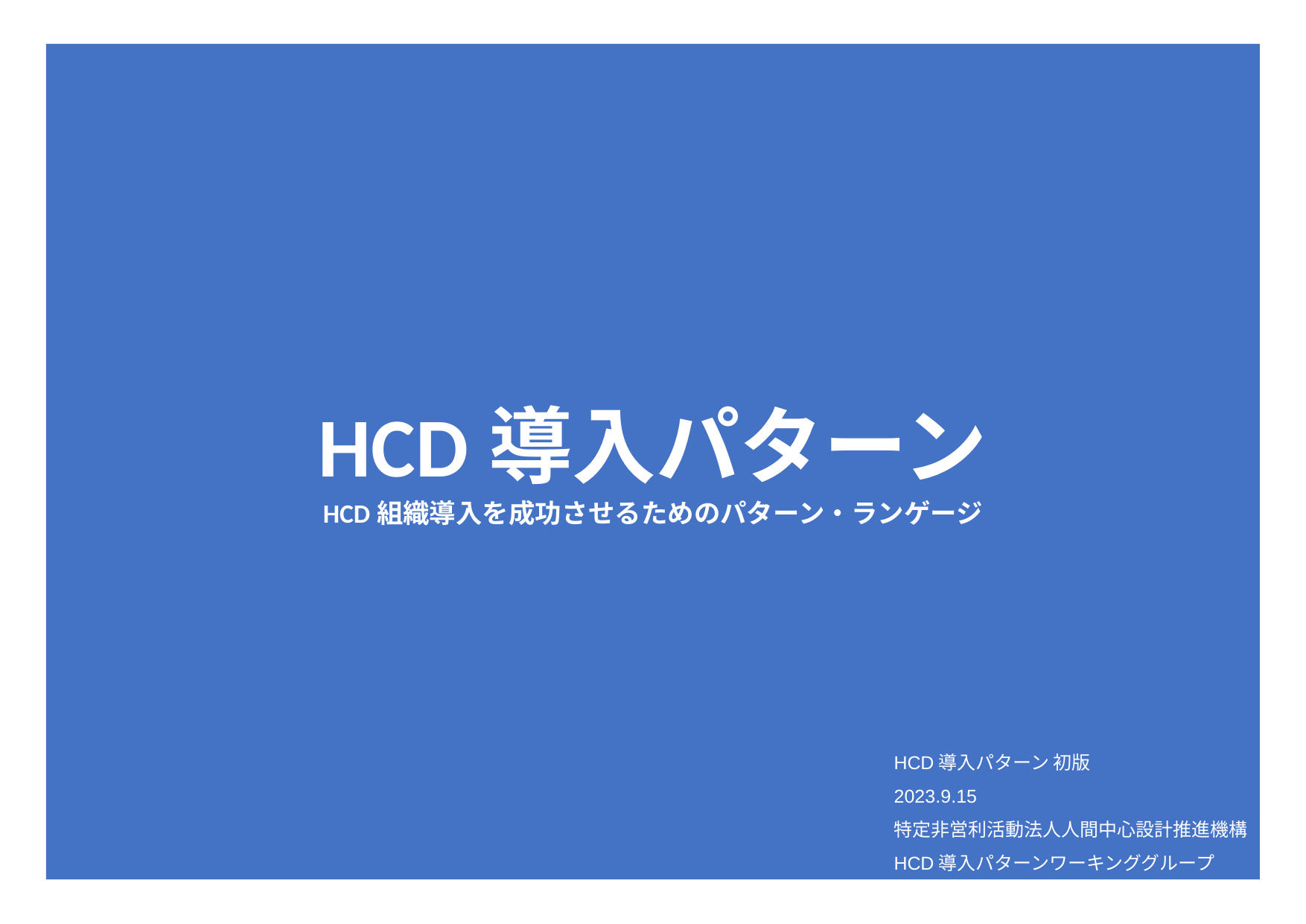

HCD導入パターン
HCD組織導入を成功させるためのパターン・ランゲージ
HCD導入パターン 初版
2023.9.15
特定非営利活動法人人間中心設計推進機構
HCD導入パターンワーキンググループ
1